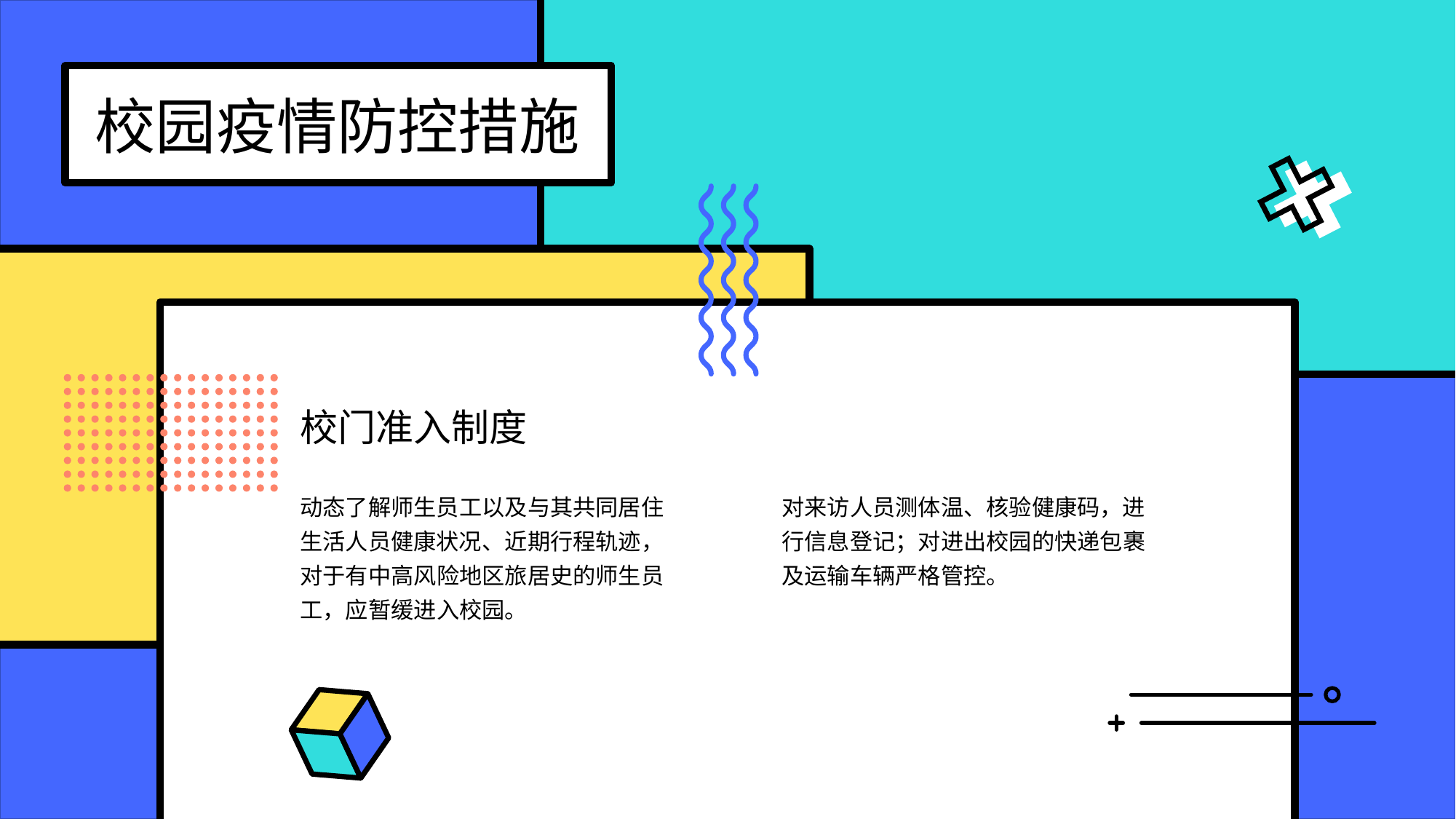

校园疫情防控措施

校门准入制度
动态了解师生员工以及与其共同居住生活人员健康状况、近期行程轨迹，对于有中高风险地区旅居史的师生员工，应暂缓进入校园。
对来访人员测体温、核验健康码，进行信息登记；对进出校园的快递包裹及运输车辆严格管控。